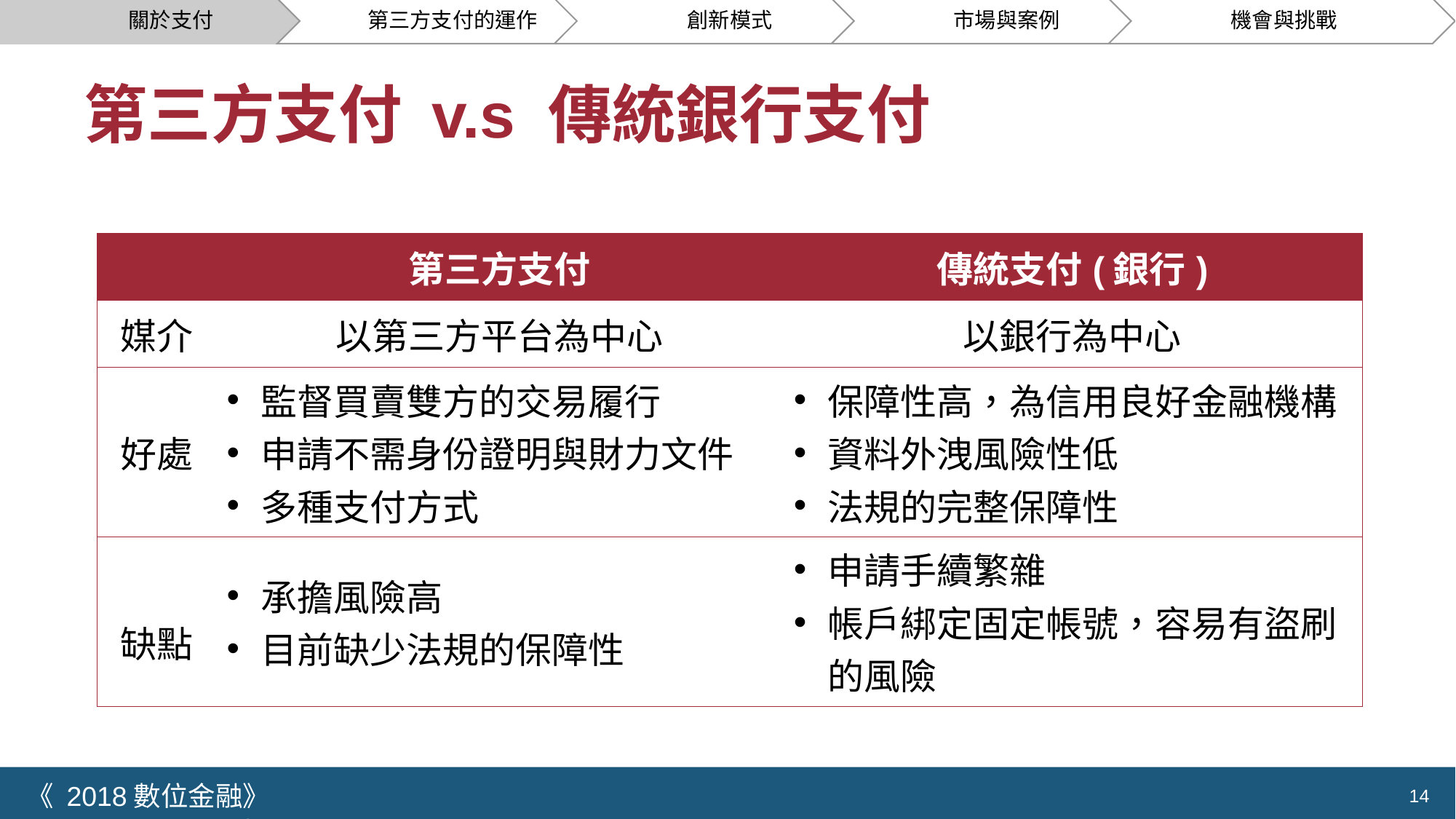

關於支付
第三方支付的運作
創新模式
市場與案例
機會與挑戰
# 第三方支付 v.s 傳統銀行支付
|  | 第三方支付 | 傳統支付(銀行) |
| --- | --- | --- |
| 媒介 | 以第三方平台為中心 | 以銀行為中心 |
| 好處 | 監督買賣雙方的交易履行 申請不需身份證明與財力文件 多種支付方式 | 保障性高，為信用良好金融機構 資料外洩風險性低 法規的完整保障性 |
| 缺點 | 承擔風險高 目前缺少法規的保障性 | 申請手續繁雜 帳戶綁定固定帳號，容易有盜刷的風險 |
《 2018數位金融》                                                                                                                                             	NCTU.IIM.IEBI Lab
14